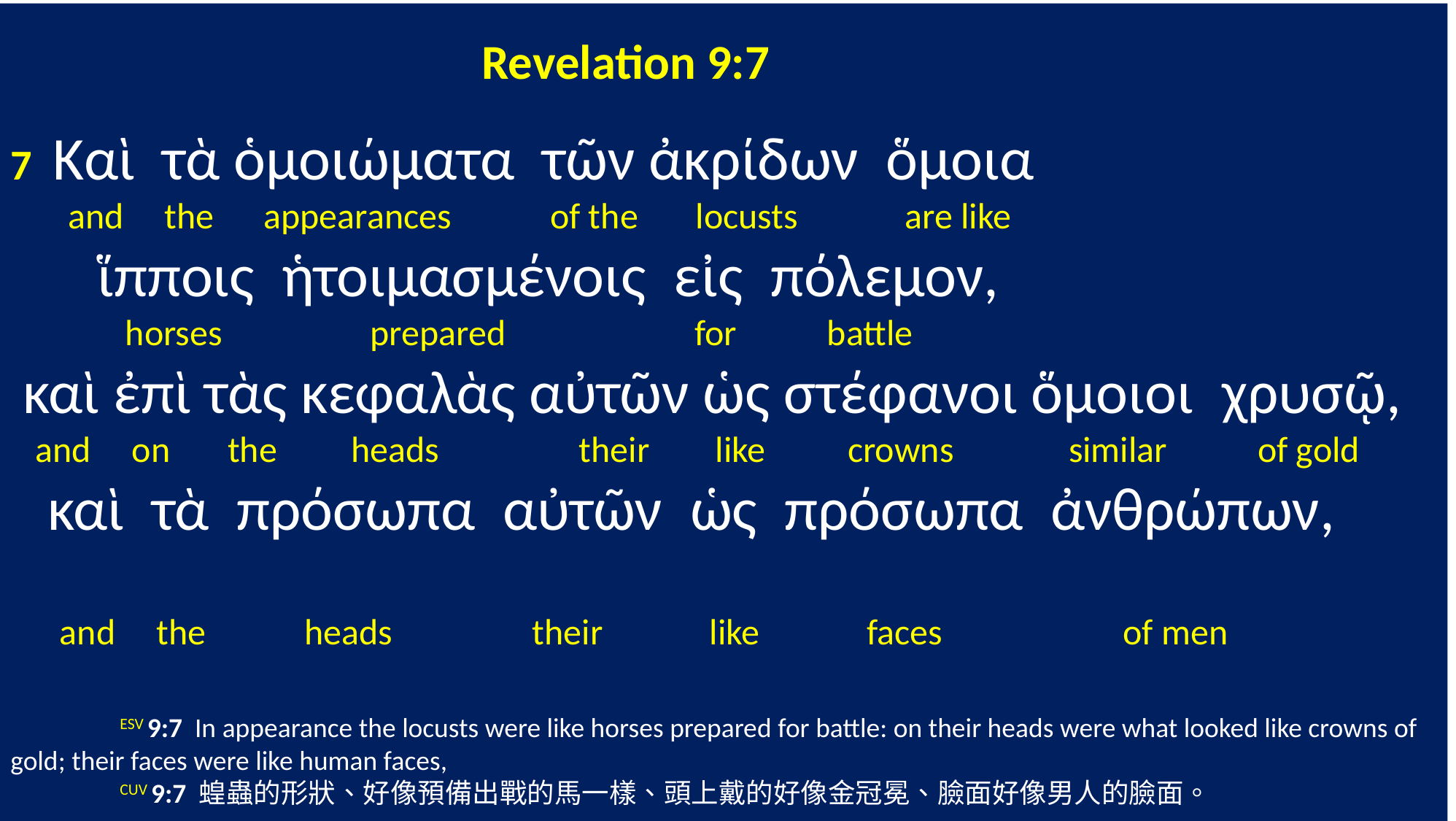

Revelation 9:7

7  Καὶ  τὰ ὁμοιώματα  τῶν ἀκρίδων  ὅμοια
       and     the      appearances            of the       locusts             are like
       ἵπποις  ἡτοιμασμένοις  εἰς  πόλεμον,
              horses                  prepared                       for           battle
 καὶ ἐπὶ τὰς κεφαλὰς αὐτῶν ὡς στέφανοι ὅμοιοι  χρυσῷ,
   and     on       the         heads                 their        like          crowns              similar           of gold
   καὶ  τὰ  πρόσωπα  αὐτῶν  ὡς  πρόσωπα  ἀνθρώπων,
      and     the            heads                 their             like             faces                      of men

	ESV 9:7  In appearance the locusts were like horses prepared for battle: on their heads were what looked like crowns of gold; their faces were like human faces,
	CUV 9:7 蝗蟲的形狀、好像預備出戰的馬一樣、頭上戴的好像金冠冕、臉面好像男人的臉面。